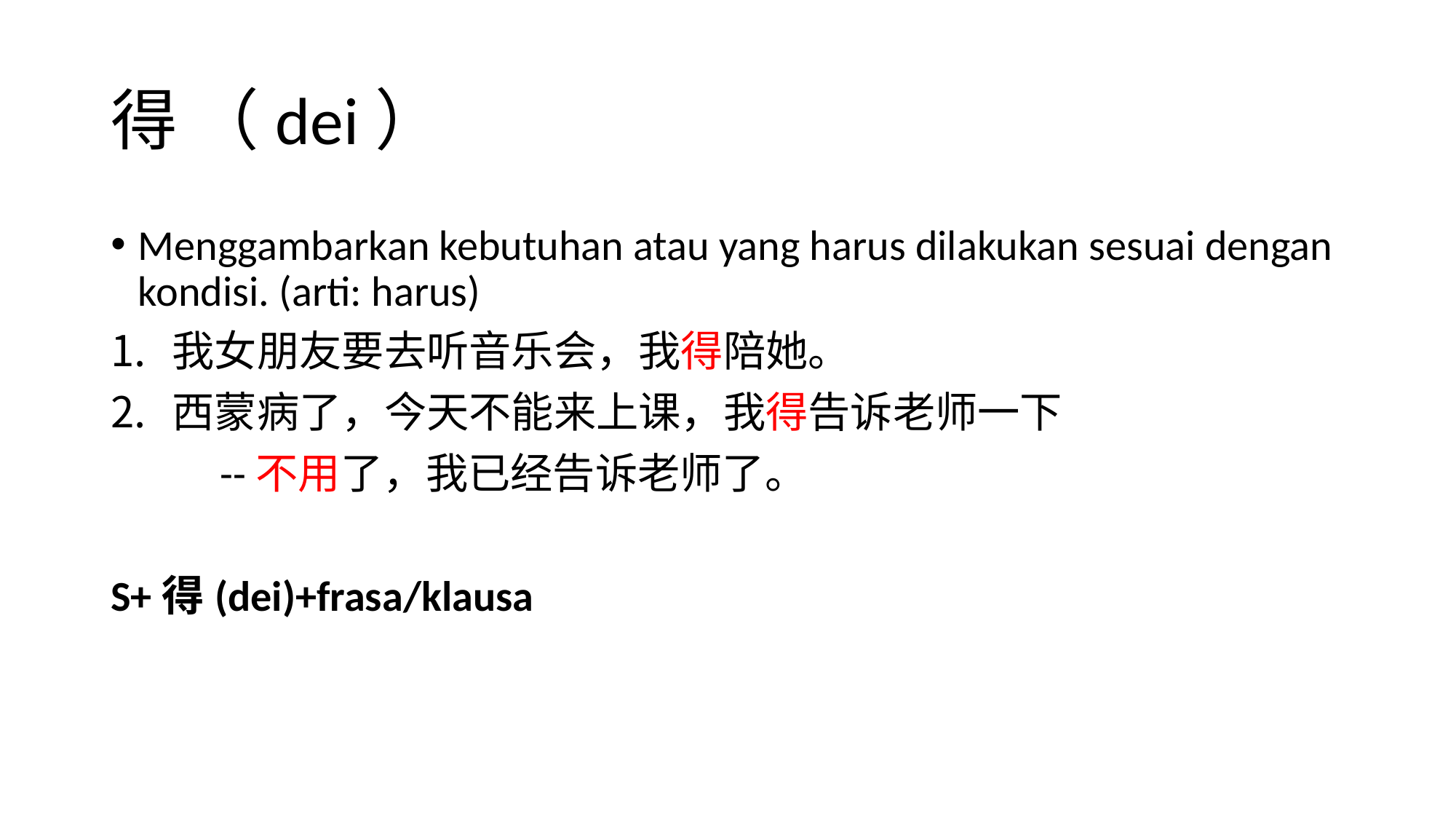

# 得 （dei）
Menggambarkan kebutuhan atau yang harus dilakukan sesuai dengan kondisi. (arti: harus)
我女朋友要去听音乐会，我得陪她。
西蒙病了，今天不能来上课，我得告诉老师一下
	--不用了，我已经告诉老师了。

S+得(dei)+frasa/klausa